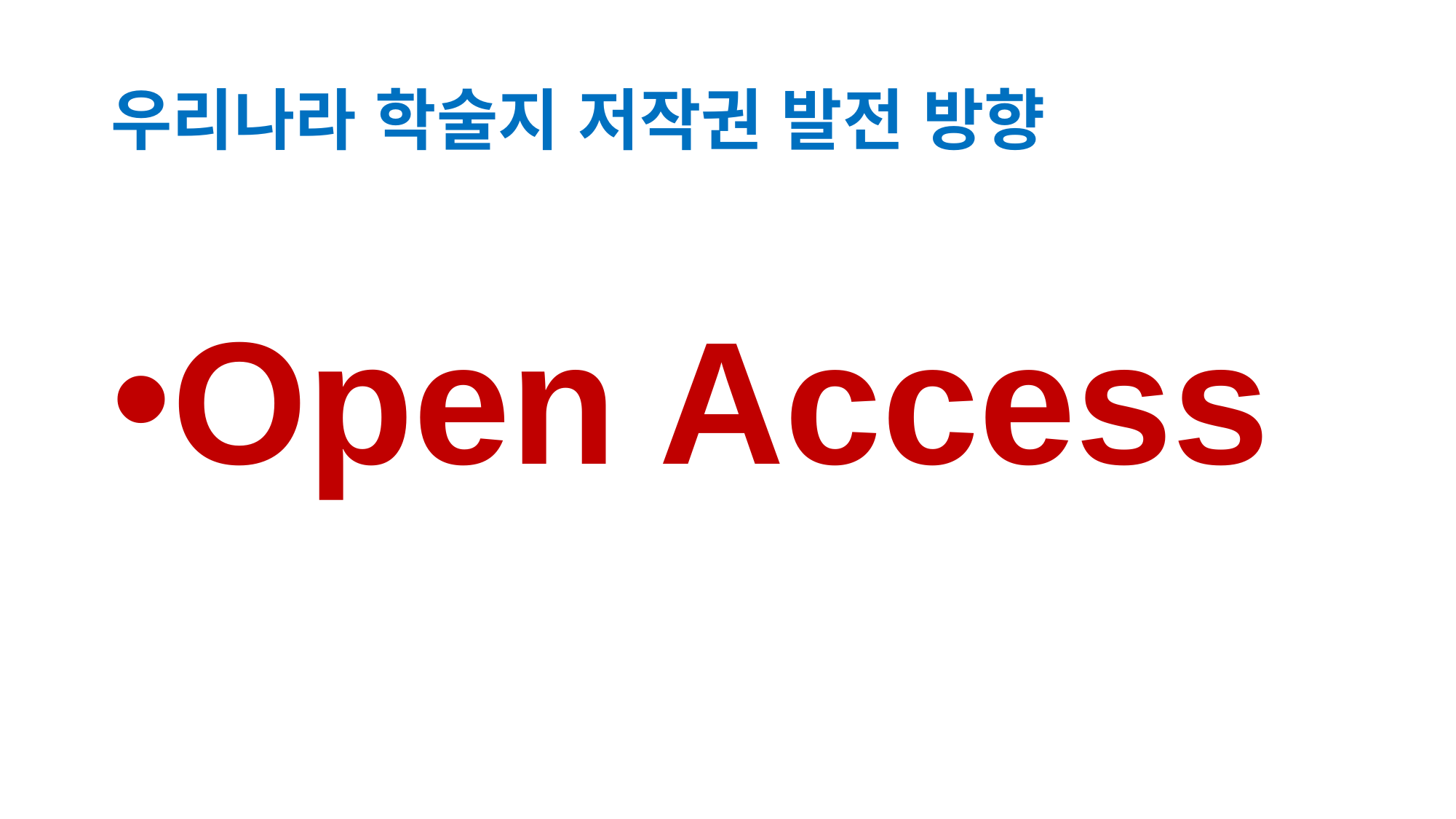

# 우리나라 학술지 저작권 발전 방향
Open Access